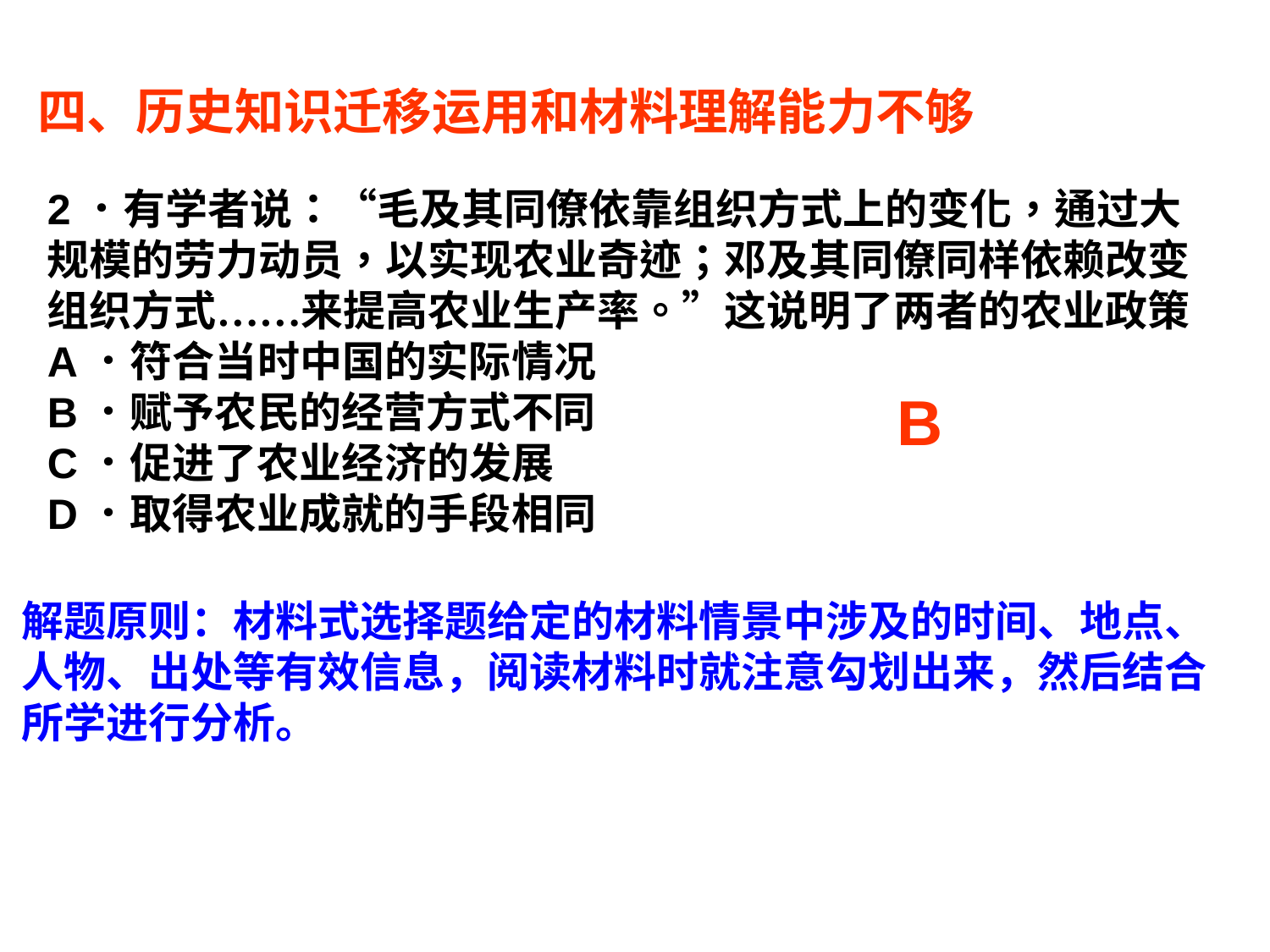

四、历史知识迁移运用和材料理解能力不够
#
2．有学者说：“毛及其同僚依靠组织方式上的变化，通过大规模的劳力动员，以实现农业奇迹；邓及其同僚同样依赖改变组织方式……来提高农业生产率。”这说明了两者的农业政策
A．符合当时中国的实际情况
B．赋予农民的经营方式不同
C．促进了农业经济的发展
D．取得农业成就的手段相同
B
解题原则：材料式选择题给定的材料情景中涉及的时间、地点、
人物、出处等有效信息，阅读材料时就注意勾划出来，然后结合
所学进行分析。